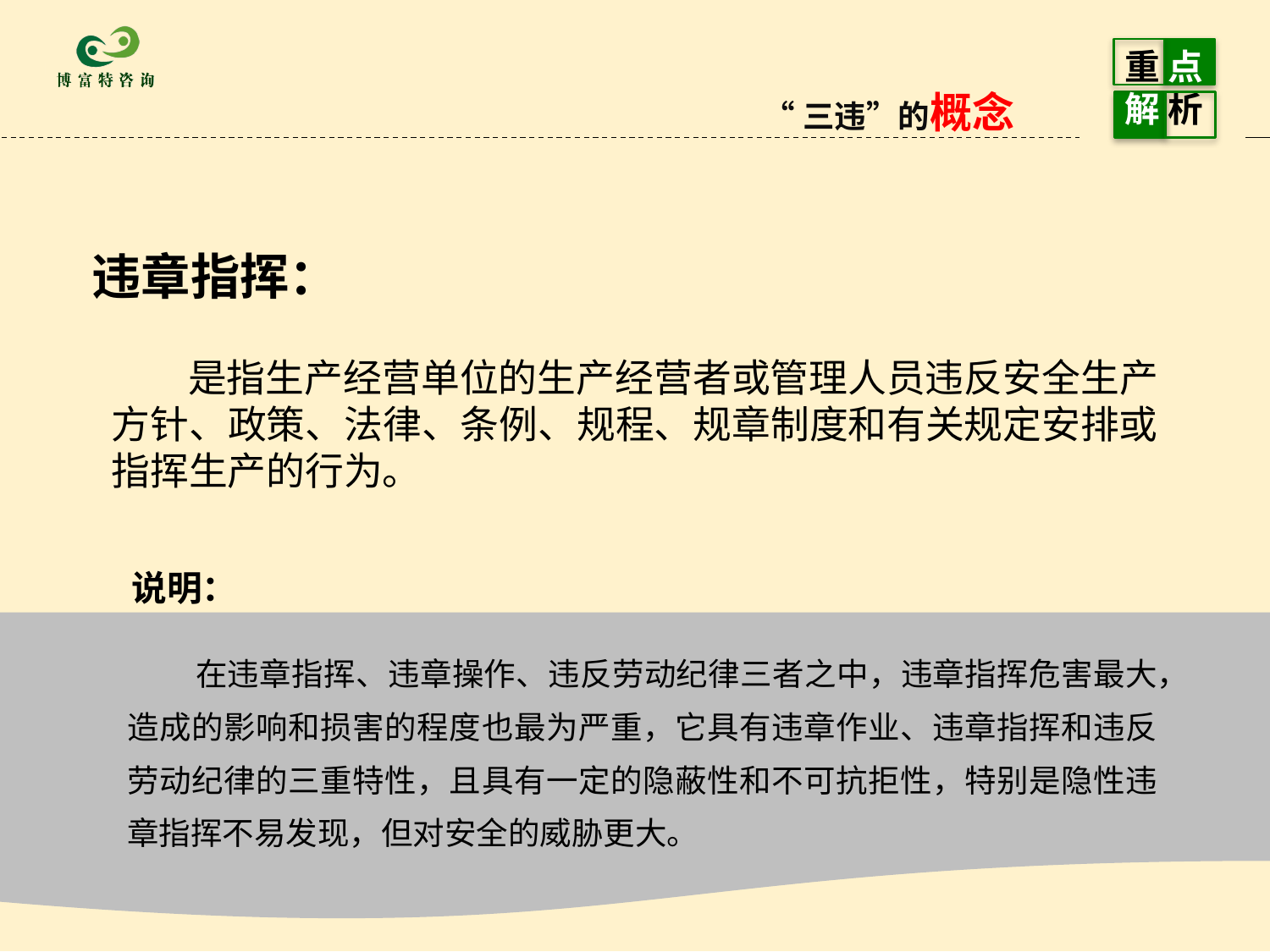

违章指挥：
  是指生产经营单位的生产经营者或管理人员违反安全生产方针、政策、法律、条例、规程、规章制度和有关规定安排或指挥生产的行为。
说明：

        在违章指挥、违章操作、违反劳动纪律三者之中，违章指挥危害最大，造成的影响和损害的程度也最为严重，它具有违章作业、违章指挥和违反劳动纪律的三重特性，且具有一定的隐蔽性和不可抗拒性，特别是隐性违章指挥不易发现，但对安全的威胁更大。